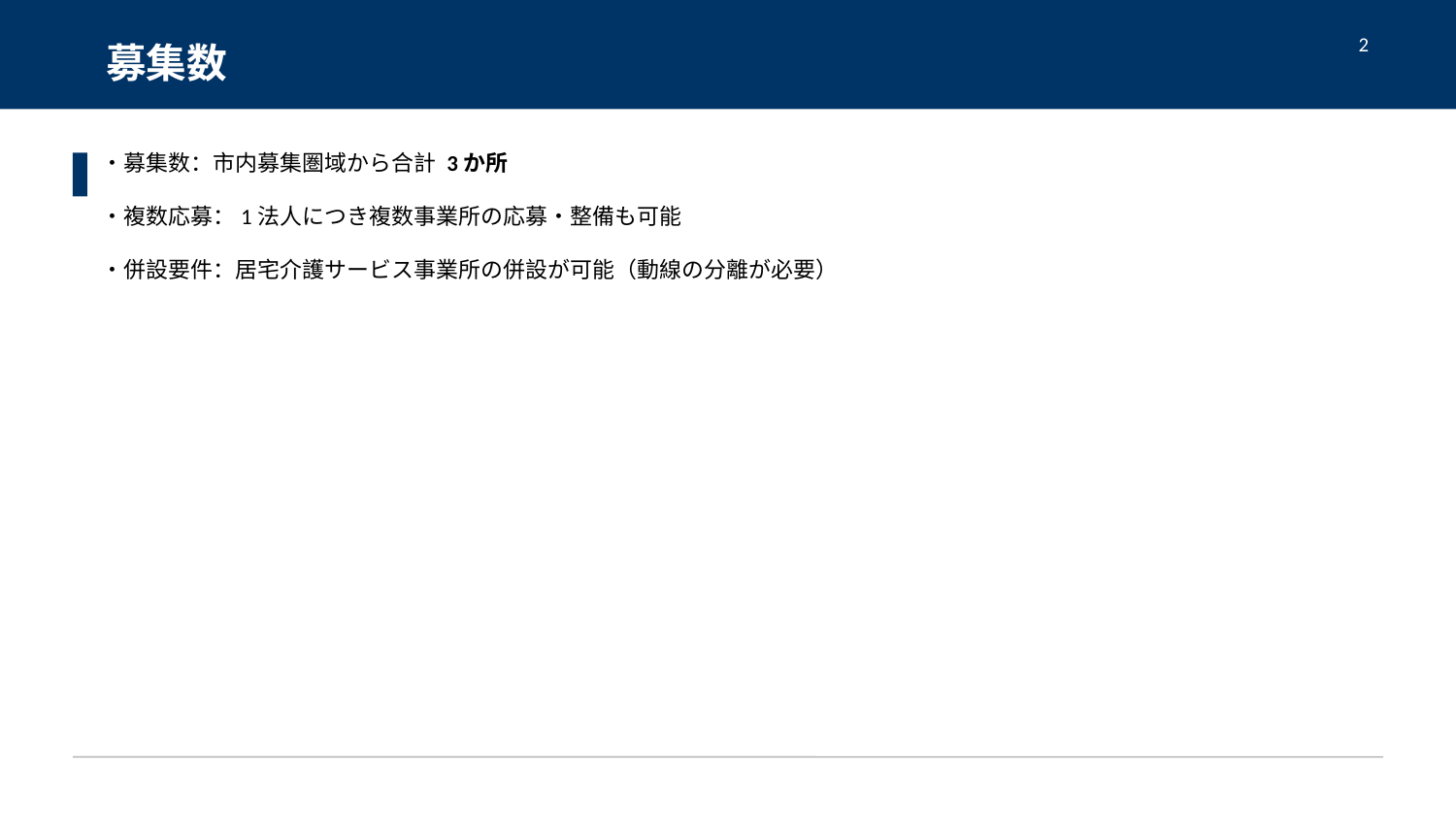

募集数
2
・募集数：市内募集圏域から合計 3か所

・複数応募：1法人につき複数事業所の応募・整備も可能

・併設要件：居宅介護サービス事業所の併設が可能（動線の分離が必要）